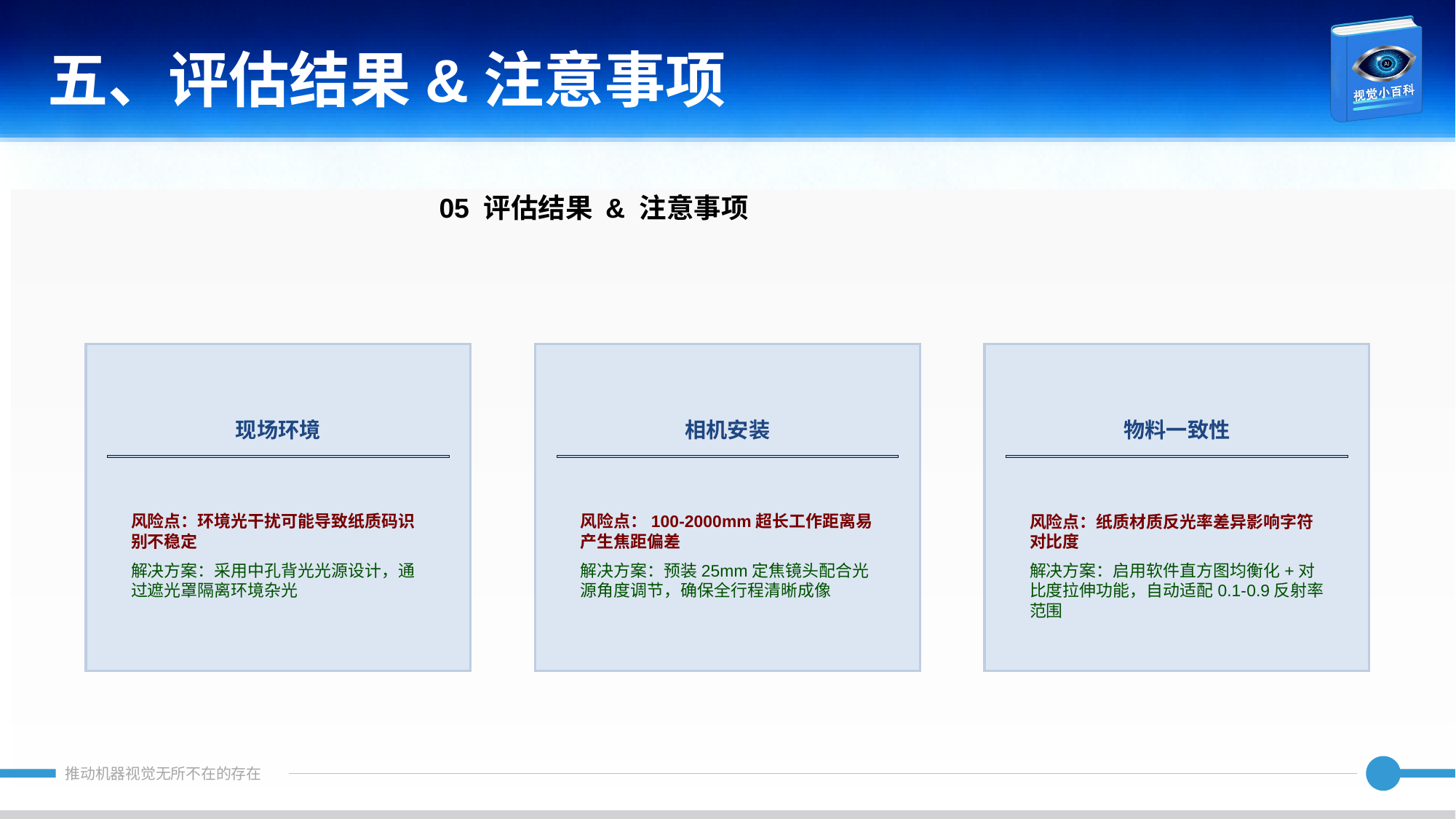

五、评估结果&注意事项

05 评估结果 & 注意事项

现场环境

相机安装

物料一致性

风险点：环境光干扰可能导致纸质码识别不稳定
解决方案：采用中孔背光光源设计，通过遮光罩隔离环境杂光

风险点：100-2000mm超长工作距离易产生焦距偏差
解决方案：预装25mm定焦镜头配合光源角度调节，确保全行程清晰成像

风险点：纸质材质反光率差异影响字符对比度
解决方案：启用软件直方图均衡化+对比度拉伸功能，自动适配0.1-0.9反射率范围
10